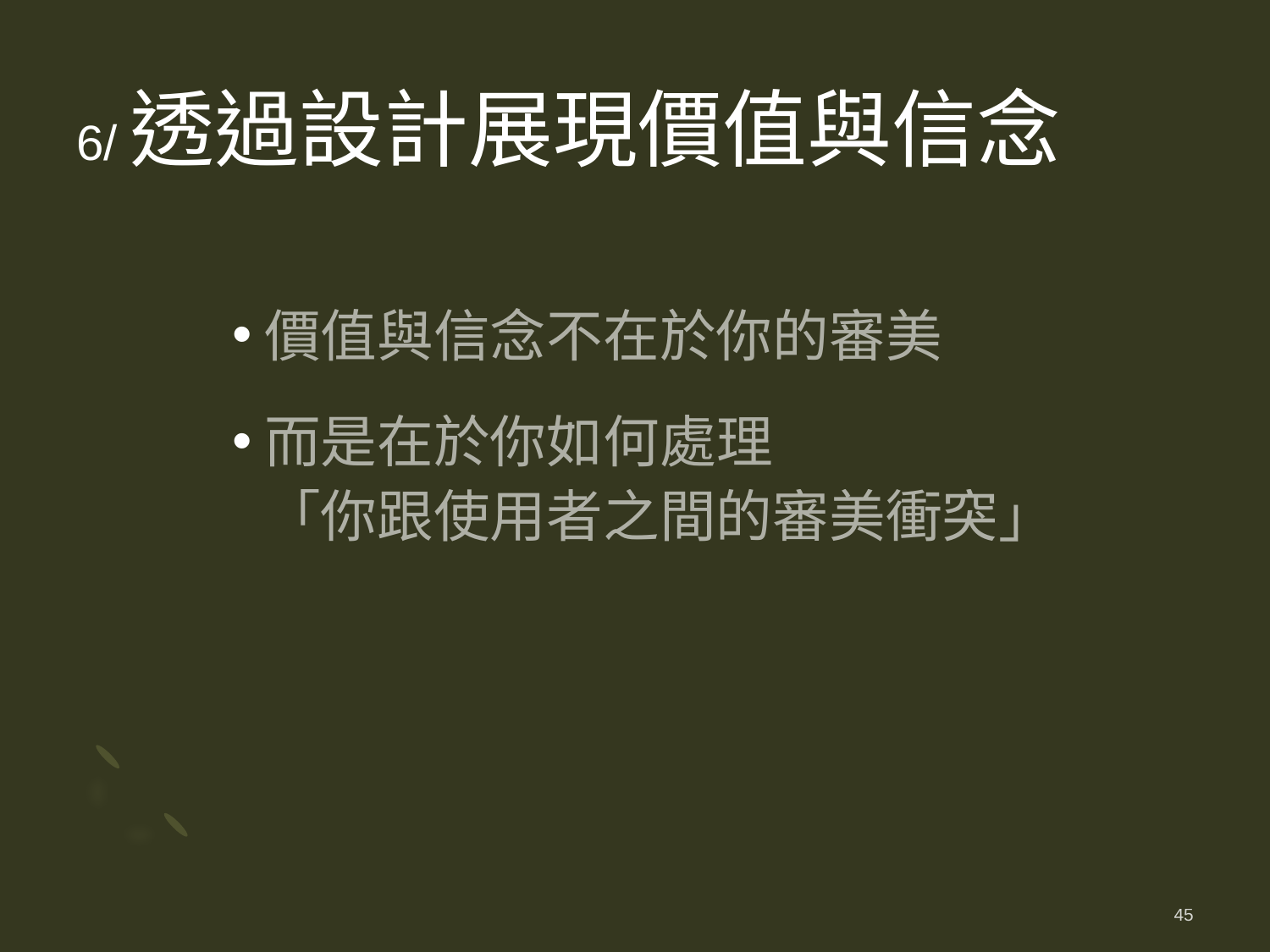

# 6/透過設計展現價值與信念
價值與信念不在於你的審美
而是在於你如何處理
「你跟使用者之間的審美衝突」
45